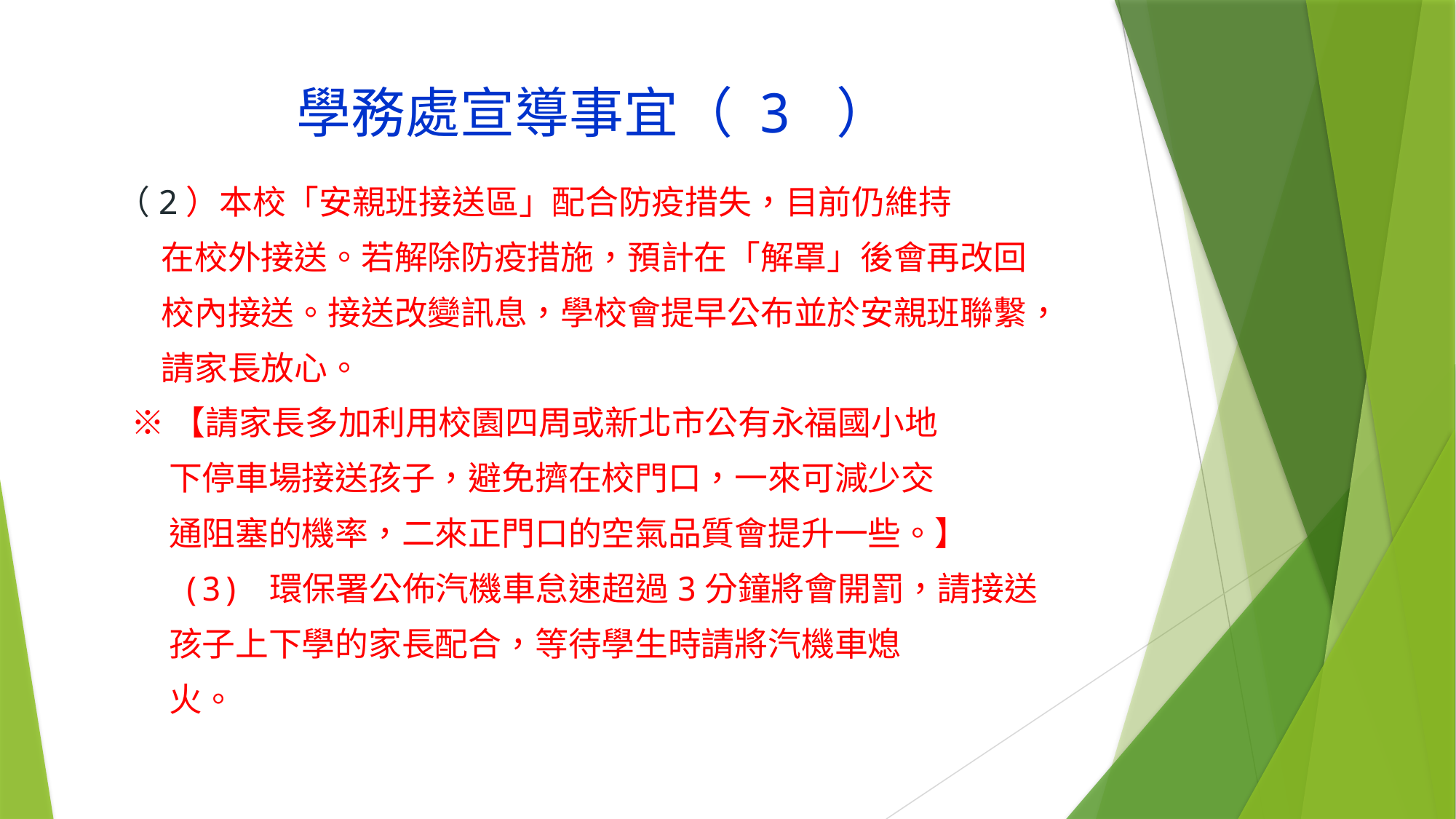

# 學務處宣導事宜（ 3 ）
 （2）本校「安親班接送區」配合防疫措失，目前仍維持
       在校外接送。若解除防疫措施，預計在「解罩」後會再改回
       校內接送。接送改變訊息，學校會提早公布並於安親班聯繫，
       請家長放心。
    ※【請家長多加利用校園四周或新北市公有永福國小地
        下停車場接送孩子，避免擠在校門口，一來可減少交
        通阻塞的機率，二來正門口的空氣品質會提升一些。】
    (3) 環保署公佈汽機車怠速超過3分鐘將會開罰，請接送
        孩子上下學的家長配合，等待學生時請將汽機車熄
        火。